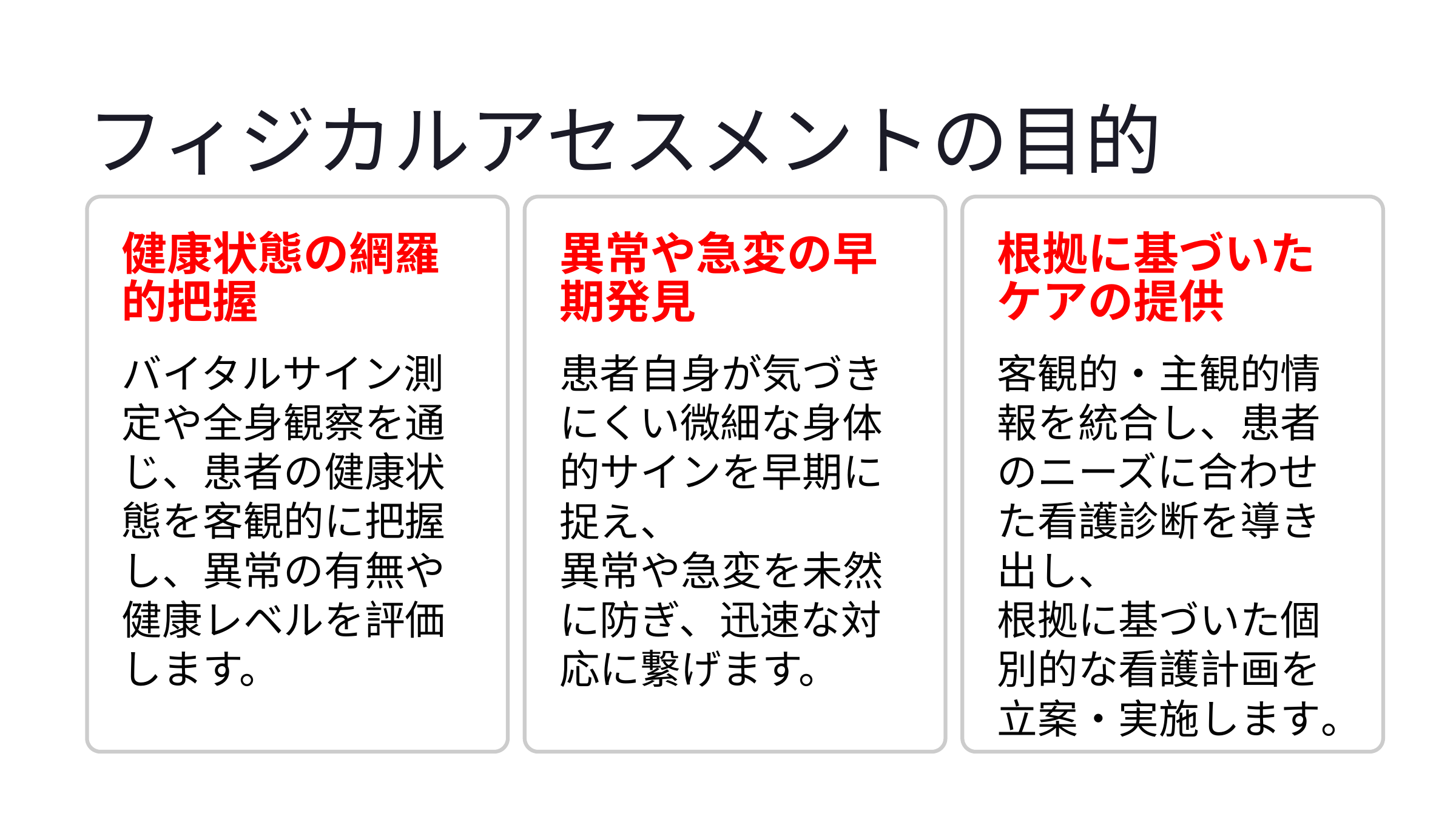

フィジカルアセスメントの目的

健康状態の網羅的把握
異常や急変の早期発見
根拠に基づいたケアの提供
バイタルサイン測定や全身観察を通じ、患者の健康状態を客観的に把握し、異常の有無や健康レベルを評価します。
患者自身が気づきにくい微細な身体的サインを早期に捉え、
異常や急変を未然に防ぎ、迅速な対応に繋げます。
客観的・主観的情報を統合し、患者のニーズに合わせた看護診断を導き出し、
根拠に基づいた個別的な看護計画を立案・実施します。